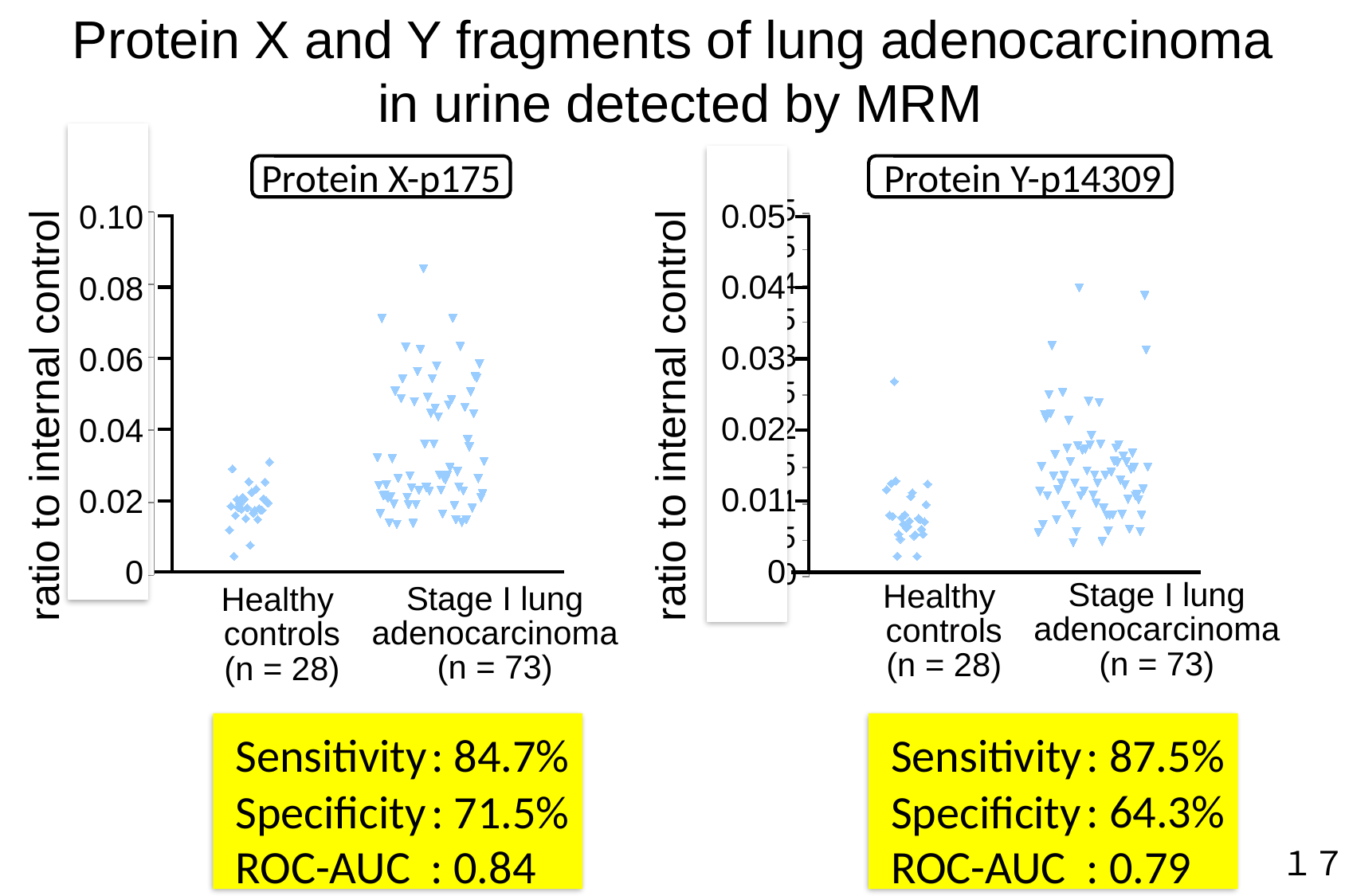

Protein X and Y fragments of lung adenocarcinoma
 in urine detected by MRM

Protein Y-p14309
Protein X-p175

### Chart

| Category | 健常者 | 肺腺癌 |
|---|---|---|

### Chart

| Category | 健常者 | 肺腺癌 |
|---|---|---|
0.05
0.10
0.04
0.08
0.03
0.06
ratio to internal control
ratio to internal control
0.02
0.04
0.01
0.02
0
0
Stage I lung
adenocarcinoma
(n = 73)
Healthy
controls
(n = 28)
Stage I lung
adenocarcinoma
(n = 73)
Healthy
controls
(n = 28)

Sensitivity
Specificity
ROC-AUC
: 84.7%
: 71.5%
: 0.84

Sensitivity
Specificity
ROC-AUC
: 87.5%
: 64.3%
: 0.79
１７